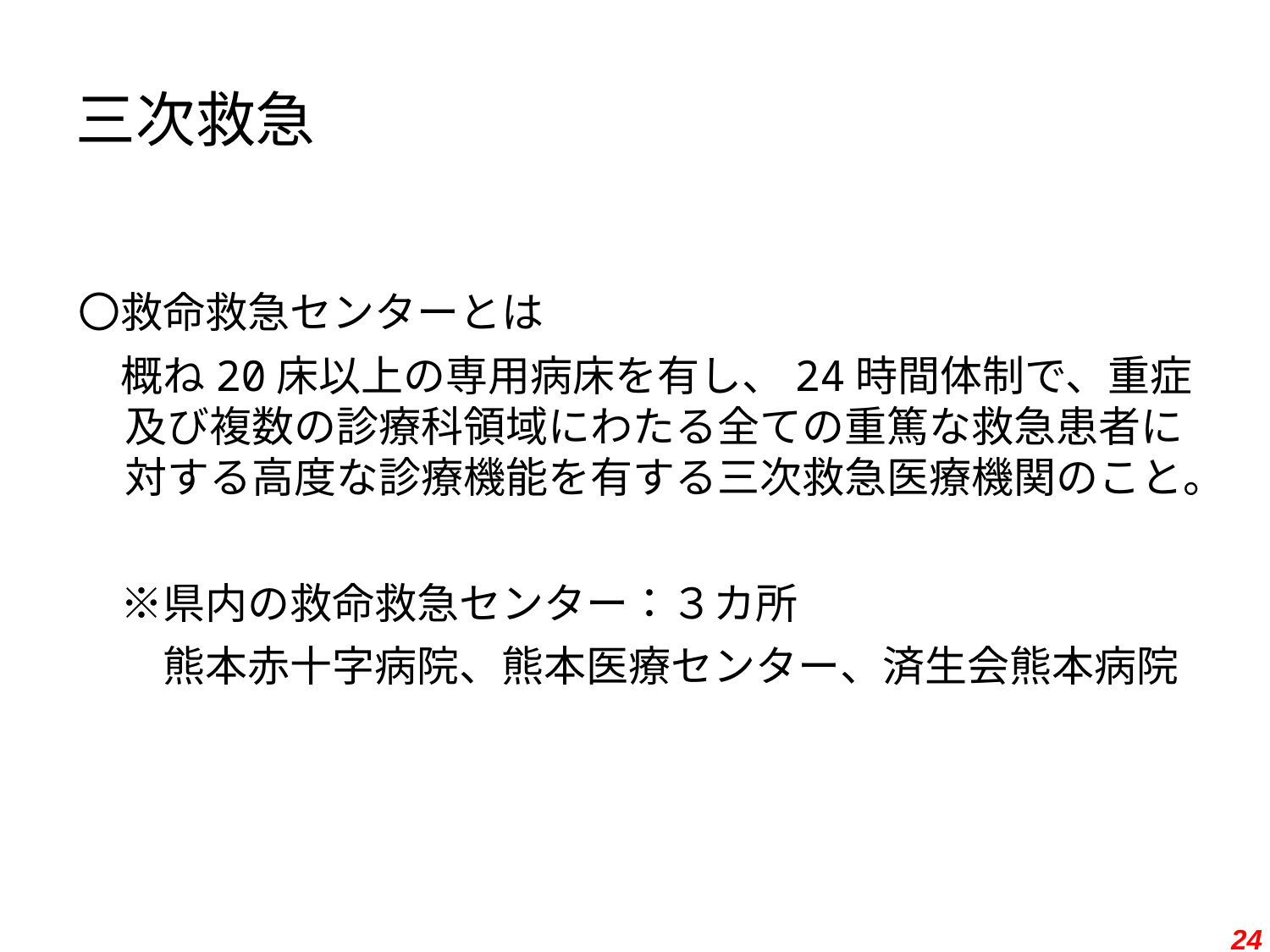

三次救急

〇救命救急センターとは
　概ね20床以上の専用病床を有し、24時間体制で、重症及び複数の診療科領域にわたる全ての重篤な救急患者に対する高度な診療機能を有する三次救急医療機関のこと。

　※県内の救命救急センター：３カ所
　　熊本赤十字病院、熊本医療センター、済生会熊本病院

24